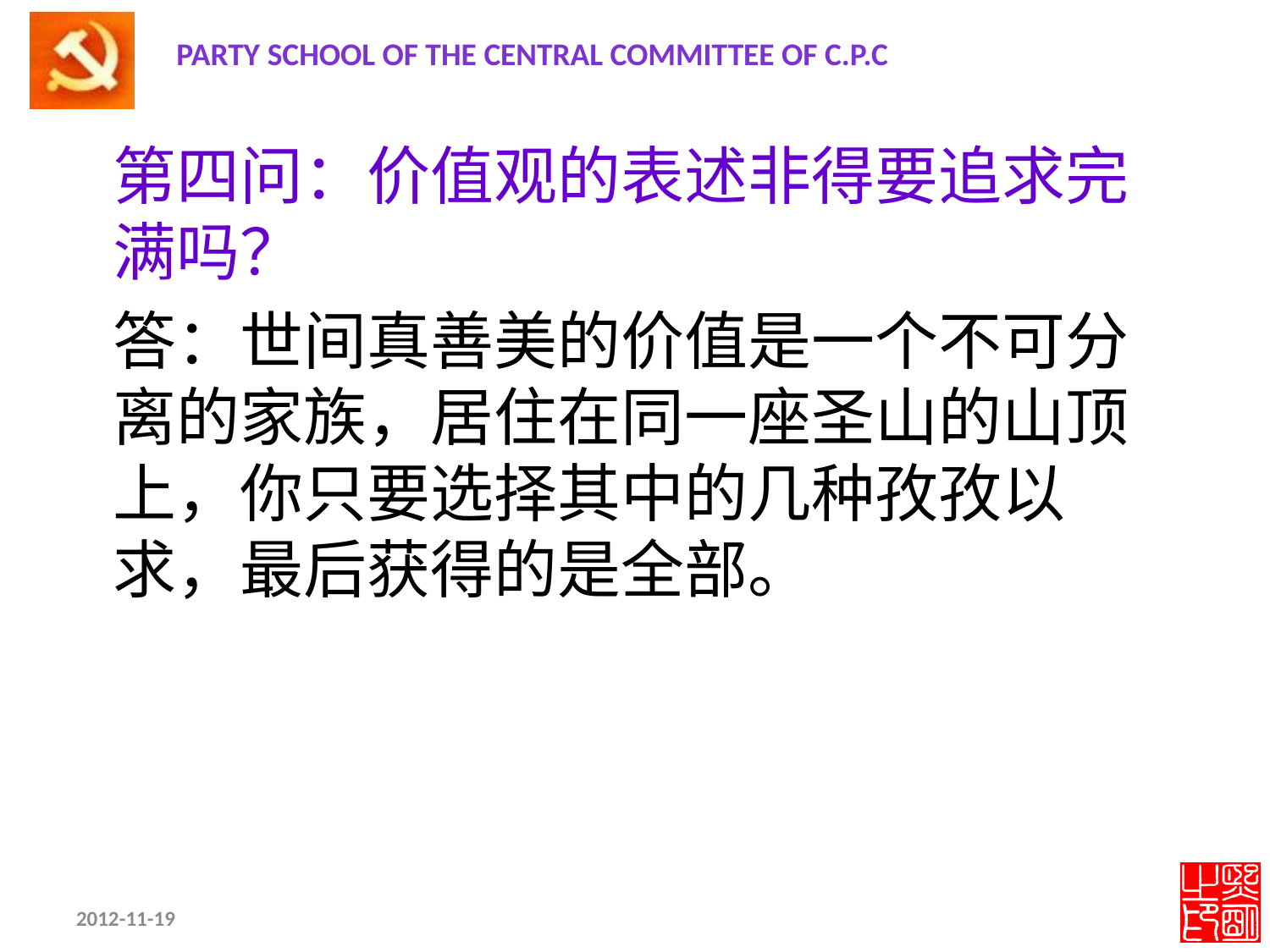

第四问：价值观的表述非得要追求完满吗？
答：世间真善美的价值是一个不可分离的家族，居住在同一座圣山的山顶上，你只要选择其中的几种孜孜以求，最后获得的是全部。
#
2012-11-19